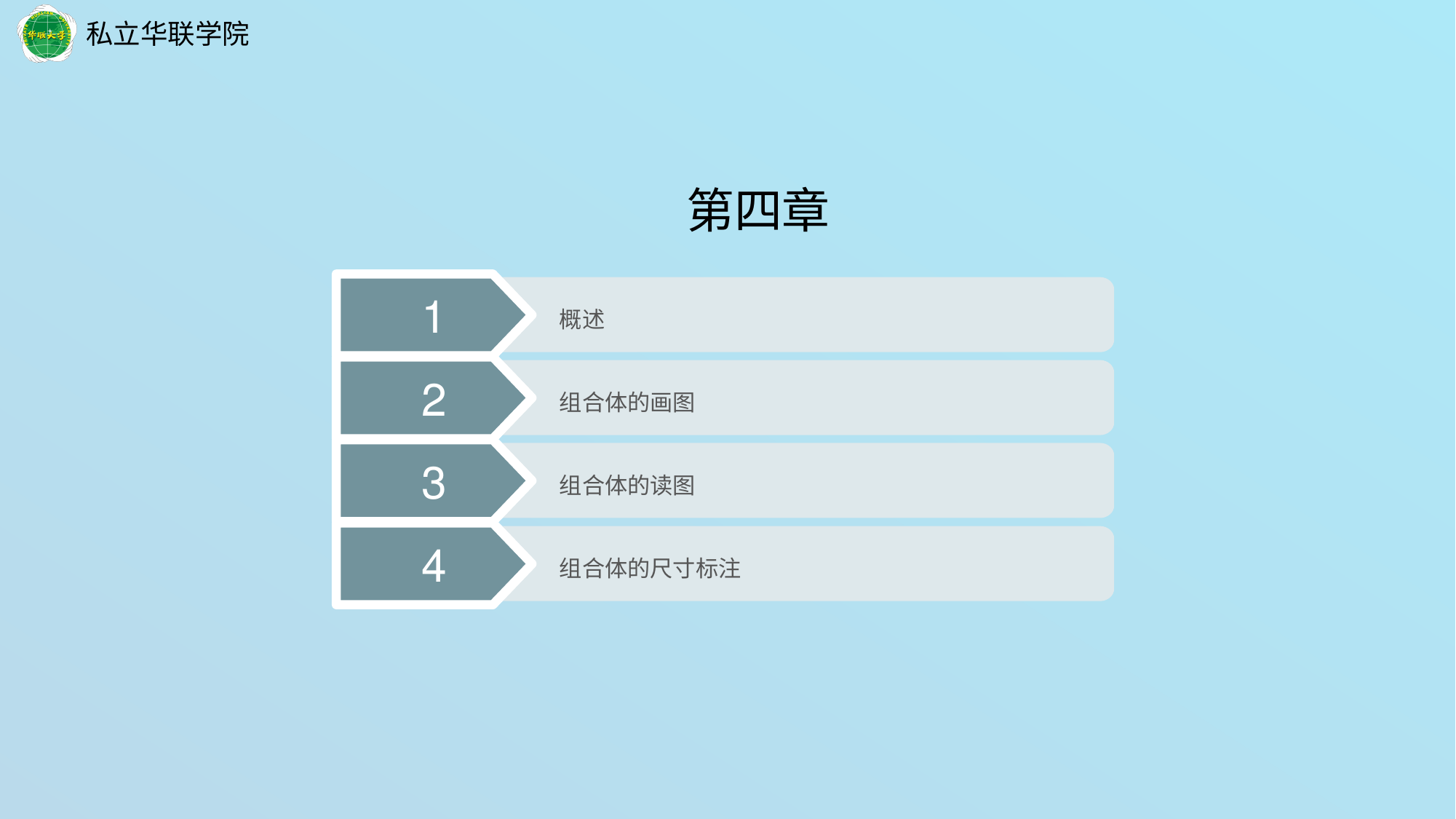

第四章
1
    概述
2
    组合体的画图
3
    组合体的读图
4
    组合体的尺寸标注